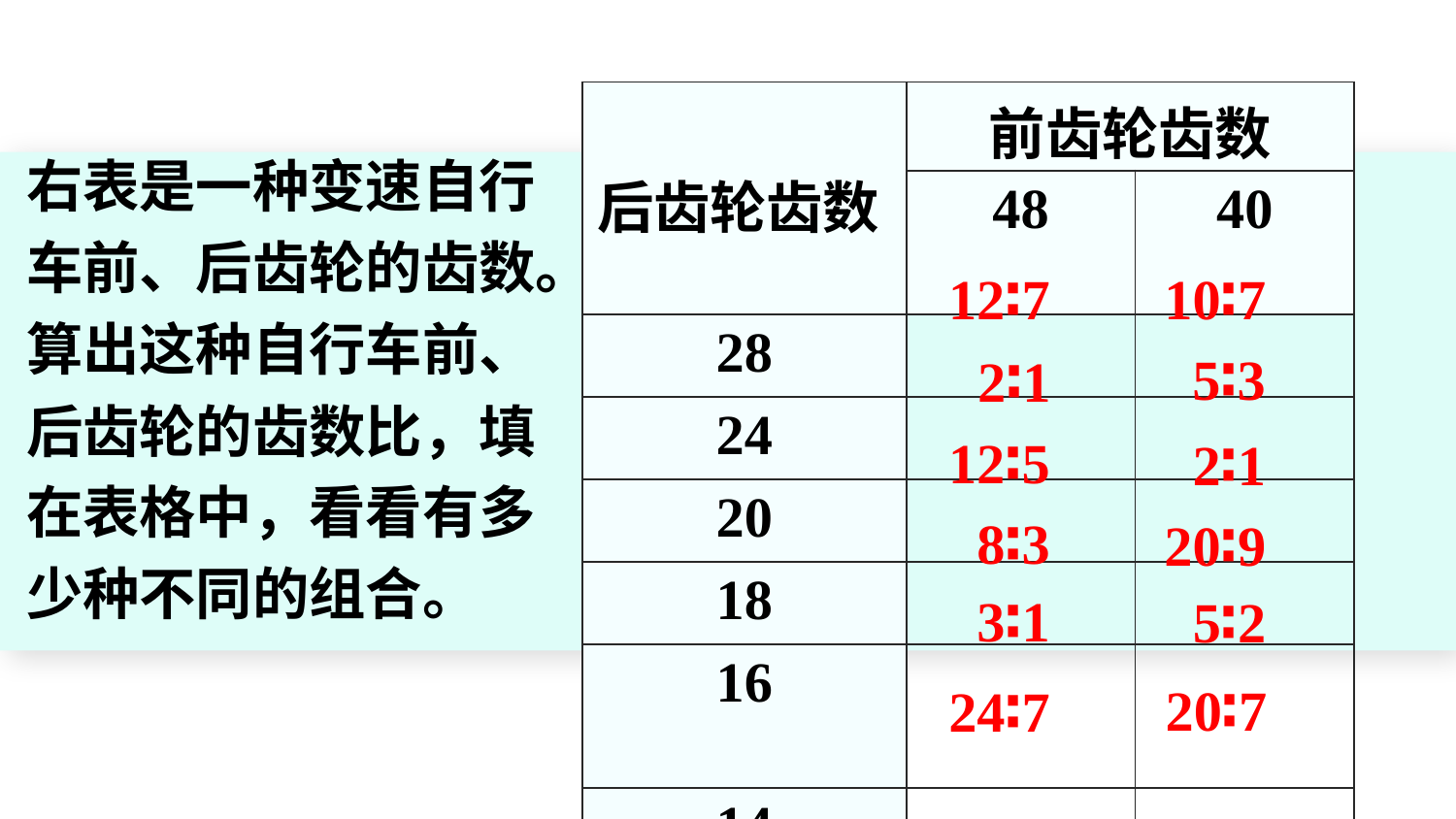

| 后齿轮齿数 | 前齿轮齿数 |  |
| --- | --- | --- |
|  | 48 | 40 |
| 28 |  |  |
| 24 |  |  |
| 20 |  |  |
| 18 |  |  |
| 16 |  |  |
| 14 |  |  |
右表是一种变速自行车前、后齿轮的齿数。算出这种自行车前、后齿轮的齿数比，填在表格中，看看有多少种不同的组合。
12∶7
10∶7
5∶3
2∶1
12∶5
2∶1
8∶3
20∶9
3∶1
5∶2
20∶7
24∶7